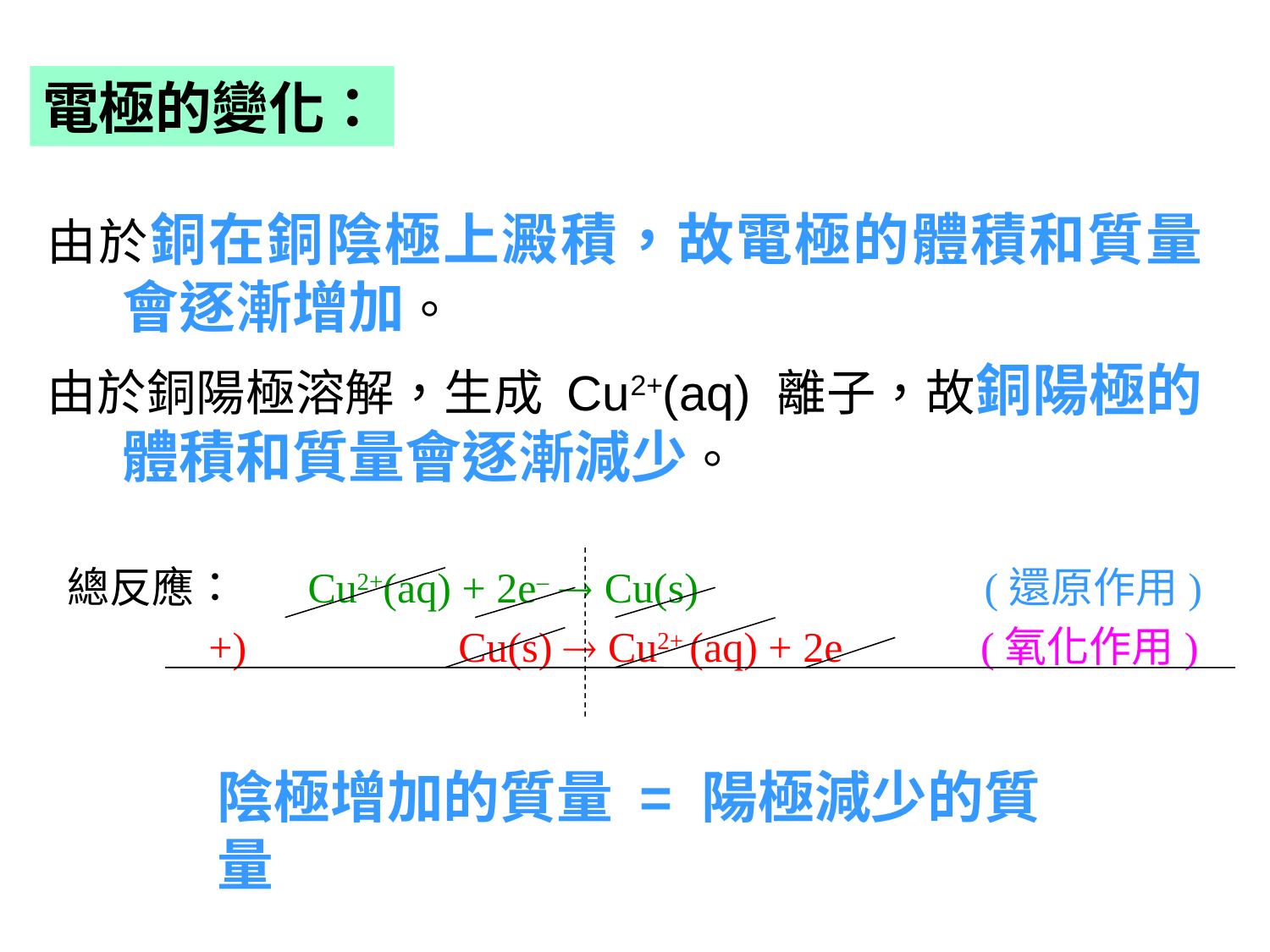

電極的變化：
由於銅在銅陰極上澱積，故電極的體積和質量會逐漸增加。
由於銅陽極溶解，生成 Cu2+(aq) 離子，故銅陽極的體積和質量會逐漸減少。

總反應：
Cu2+(aq) + 2e– → Cu(s)                           (還原作用)

  +)                    Cu(s) → Cu2+ (aq) + 2e             (氧化作用)
陰極增加的質量 = 陽極減少的質量